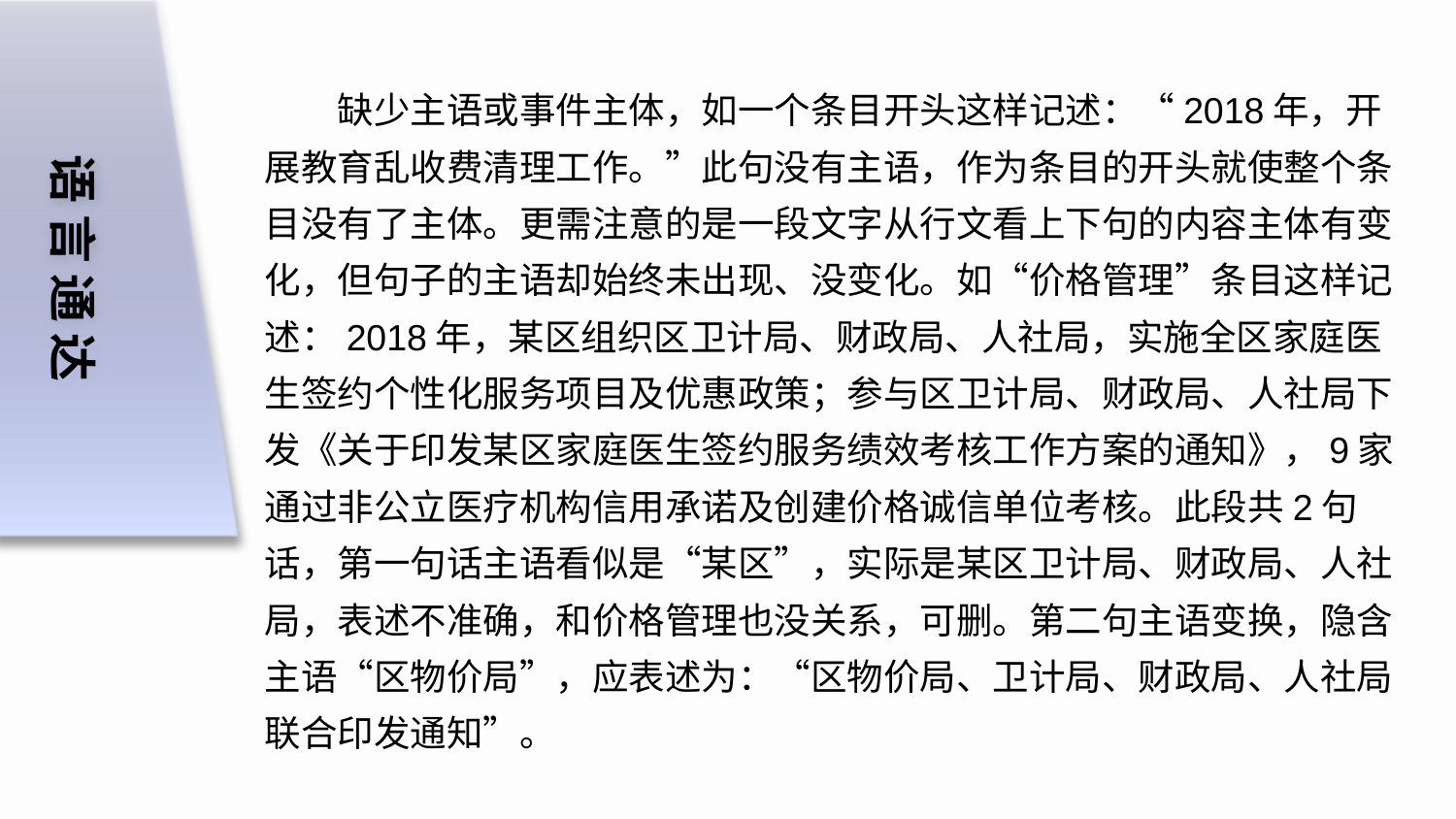

语 言 通 达
缺少主语或事件主体，如一个条目开头这样记述：“2018年，开展教育乱收费清理工作。”此句没有主语，作为条目的开头就使整个条目没有了主体。更需注意的是一段文字从行文看上下句的内容主体有变化，但句子的主语却始终未出现、没变化。如“价格管理”条目这样记述：2018年，某区组织区卫计局、财政局、人社局，实施全区家庭医生签约个性化服务项目及优惠政策；参与区卫计局、财政局、人社局下发《关于印发某区家庭医生签约服务绩效考核工作方案的通知》，9家通过非公立医疗机构信用承诺及创建价格诚信单位考核。此段共2句话，第一句话主语看似是“某区”，实际是某区卫计局、财政局、人社局，表述不准确，和价格管理也没关系，可删。第二句主语变换，隐含主语“区物价局”，应表述为：“区物价局、卫计局、财政局、人社局联合印发通知”。